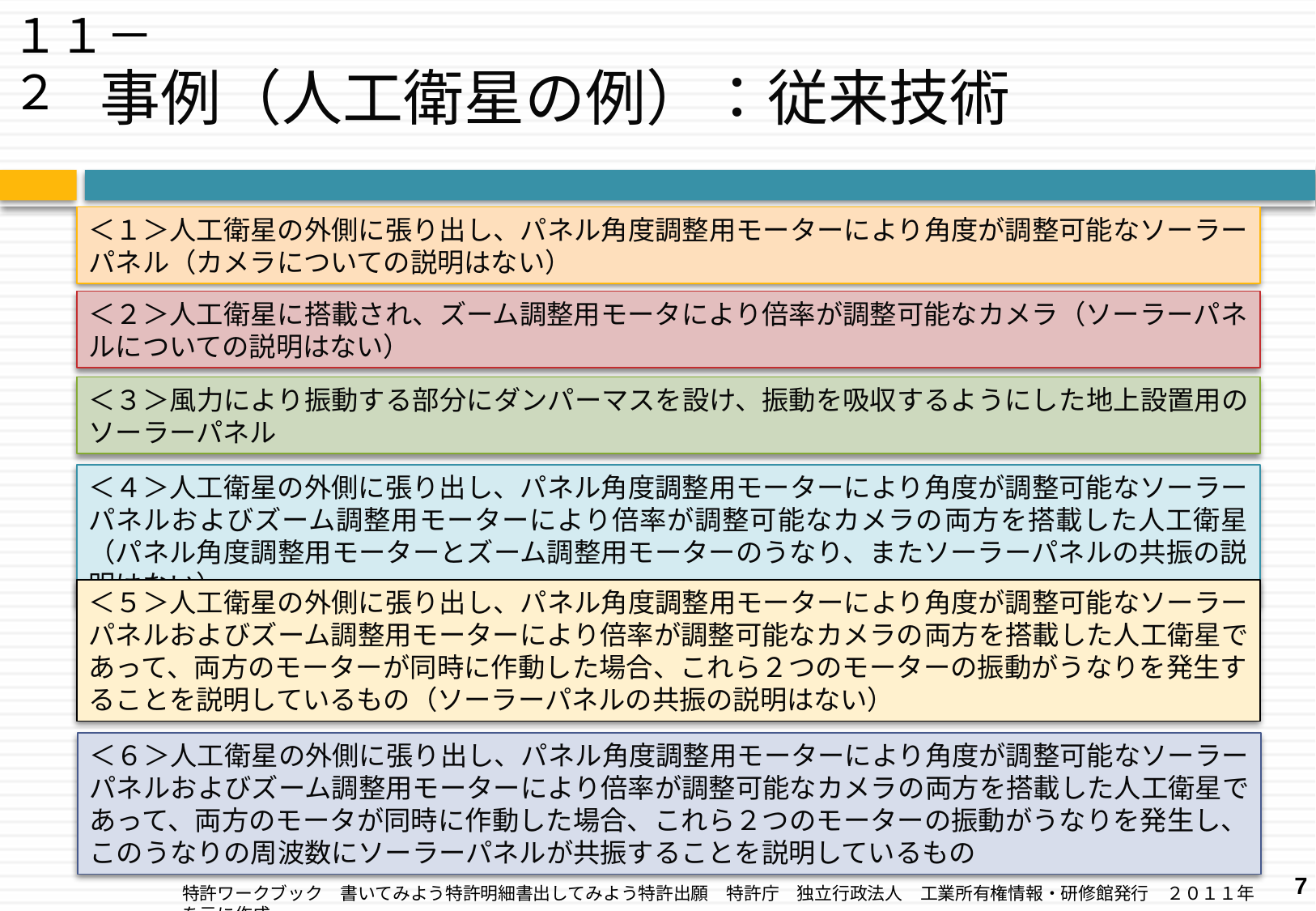

１１－２
# 事例（人工衛星の例）：従来技術
＜１＞人工衛星の外側に張り出し、パネル角度調整用モーターにより角度が調整可能なソーラーパネル（カメラについての説明はない）
＜２＞人工衛星に搭載され、ズーム調整用モータにより倍率が調整可能なカメラ（ソーラーパネルについての説明はない）
＜３＞風力により振動する部分にダンパーマスを設け、振動を吸収するようにした地上設置用のソーラーパネル
＜４＞人工衛星の外側に張り出し、パネル角度調整用モーターにより角度が調整可能なソーラーパネルおよびズーム調整用モーターにより倍率が調整可能なカメラの両方を搭載した人工衛星（パネル角度調整用モーターとズーム調整用モーターのうなり、またソーラーパネルの共振の説明はない）
＜５＞人工衛星の外側に張り出し、パネル角度調整用モーターにより角度が調整可能なソーラーパネルおよびズーム調整用モーターにより倍率が調整可能なカメラの両方を搭載した人工衛星であって、両方のモーターが同時に作動した場合、これら２つのモーターの振動がうなりを発生することを説明しているもの（ソーラーパネルの共振の説明はない）
＜６＞人工衛星の外側に張り出し、パネル角度調整用モーターにより角度が調整可能なソーラーパネルおよびズーム調整用モーターにより倍率が調整可能なカメラの両方を搭載した人工衛星であって、両方のモータが同時に作動した場合、これら２つのモーターの振動がうなりを発生し、このうなりの周波数にソーラーパネルが共振することを説明しているもの
7
特許ワークブック　書いてみよう特許明細書出してみよう特許出願　特許庁　独立行政法人　工業所有権情報・研修館発行　２０１１年　を元に作成